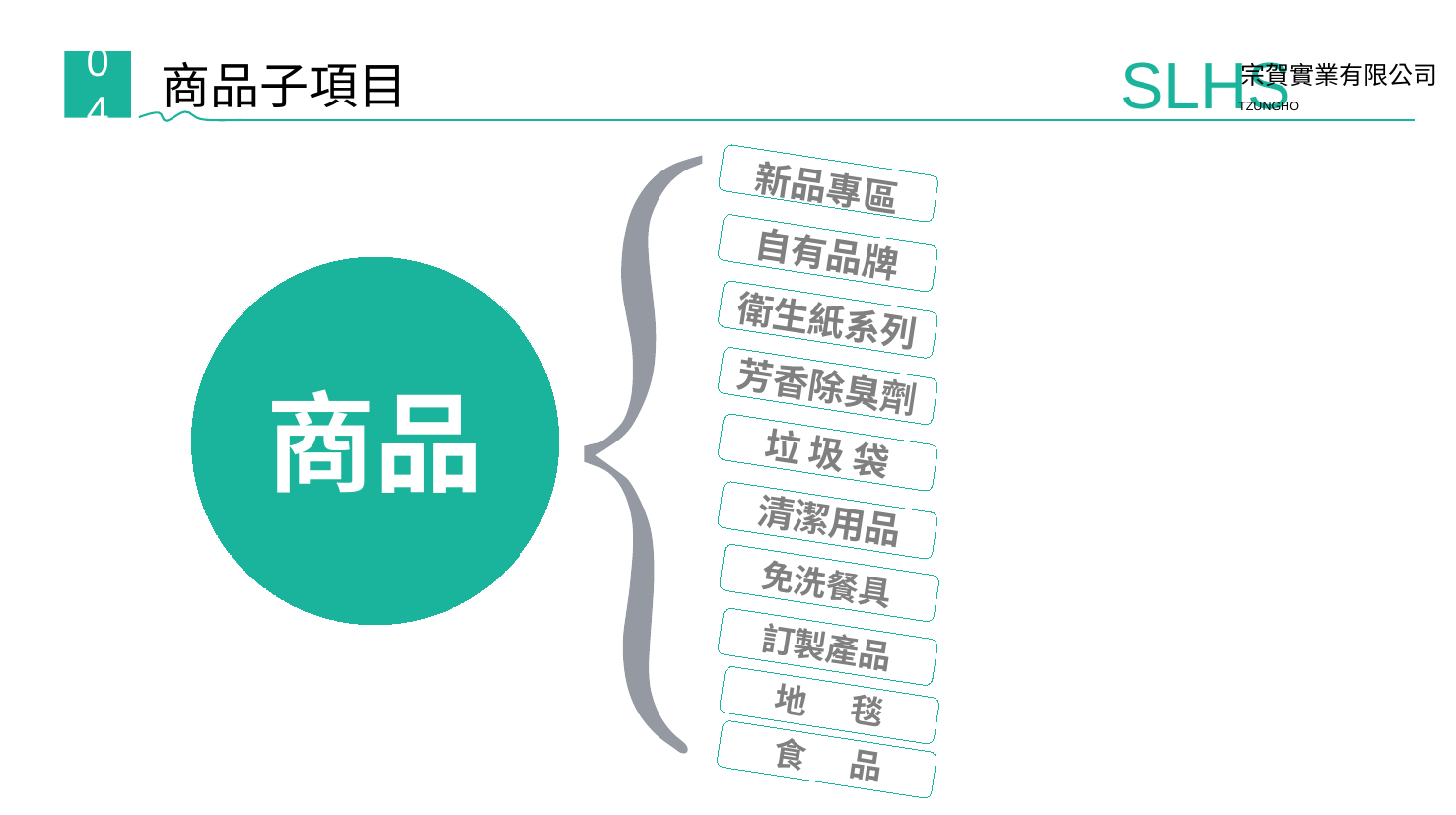

SLHS
宗賀實業有限公司
TZUNGHO
商品子項目
04

新品專區

自有品牌

商品
衛生紙系列

芳香除臭劑

垃 圾 袋

清潔用品

免洗餐具

訂製產品

地      毯

食      品